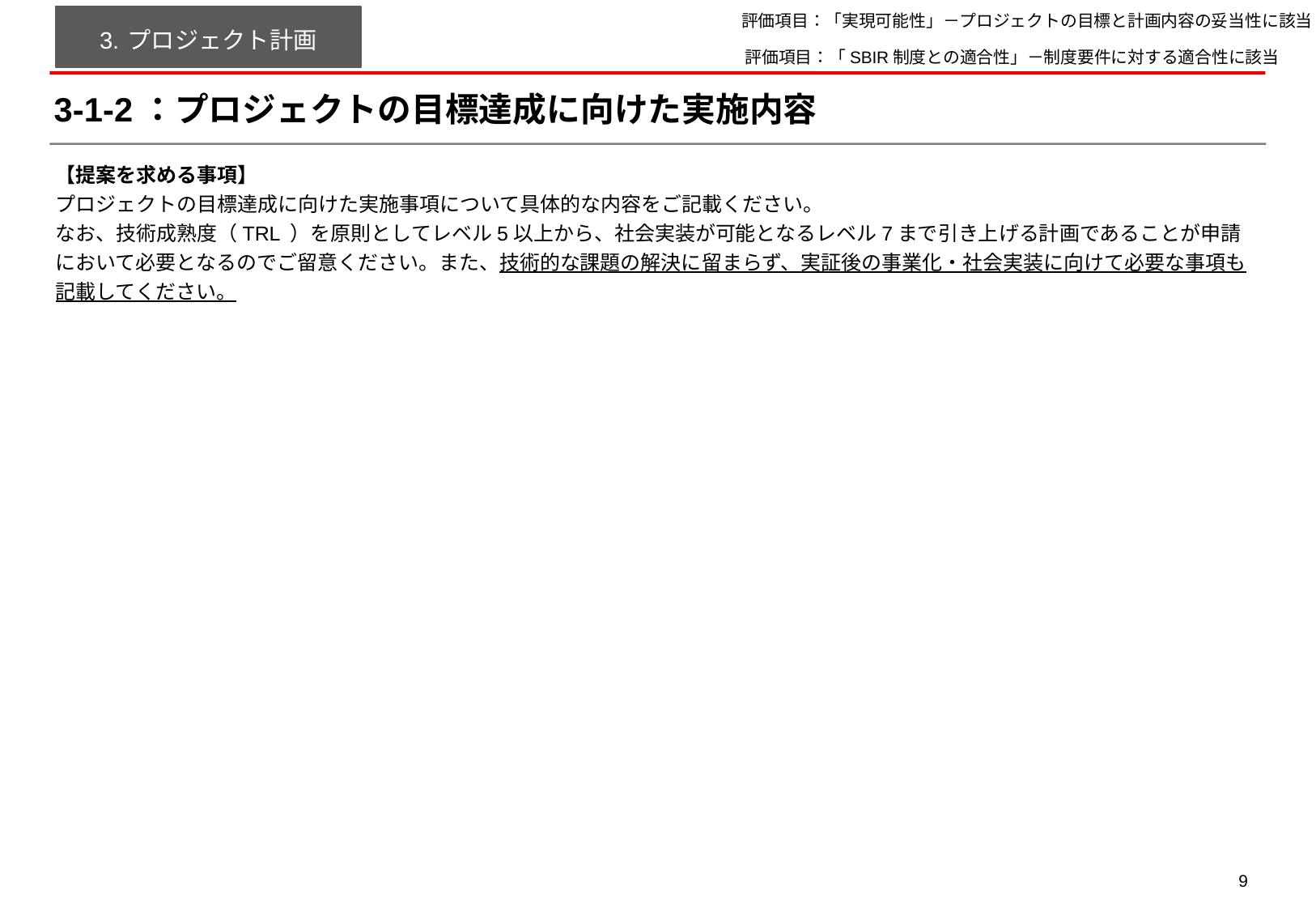

評価項目：「実現可能性」－プロジェクトの目標と計画内容の妥当性に該当
プロジェクト計画
評価項目：「SBIR制度との適合性」－制度要件に対する適合性に該当
# 3-1-2：プロジェクトの目標達成に向けた実施内容
【提案を求める事項】
プロジェクトの目標達成に向けた実施事項について具体的な内容をご記載ください。
なお、技術成熟度（TRL ）を原則としてレベル5以上から、社会実装が可能となるレベル7まで引き上げる計画であることが申請において必要となるのでご留意ください。また、技術的な課題の解決に留まらず、実証後の事業化・社会実装に向けて必要な事項も記載してください。